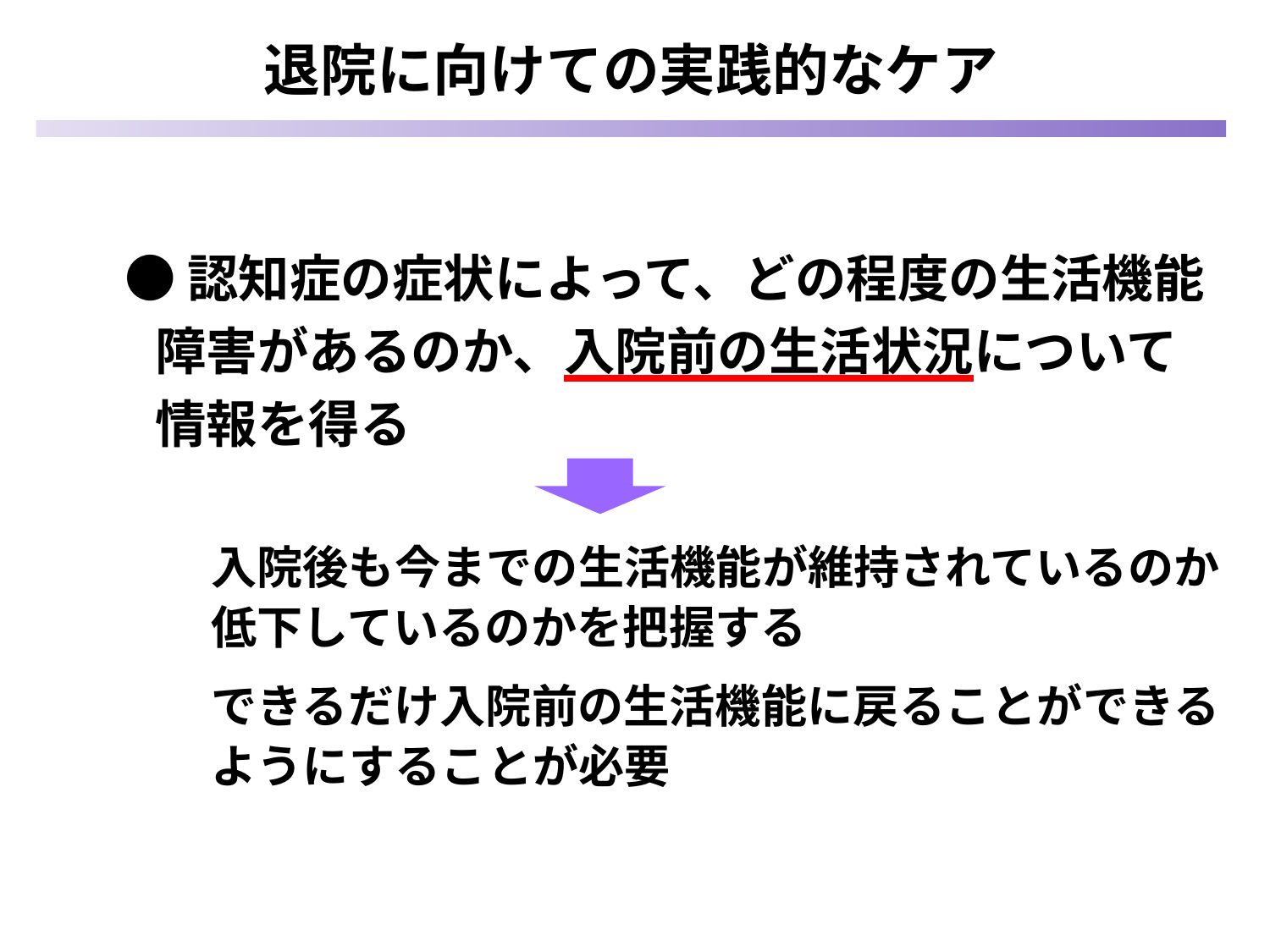

# 退院に向けての実践的なケア

　● 認知症の症状によって、どの程度の生活機能
      障害があるのか、入院前の生活状況について
      情報を得る

　　　入院後も今までの生活機能が維持されているのか
　　　低下しているのかを把握する
　　　できるだけ入院前の生活機能に戻ることができる
　　　ようにすることが必要